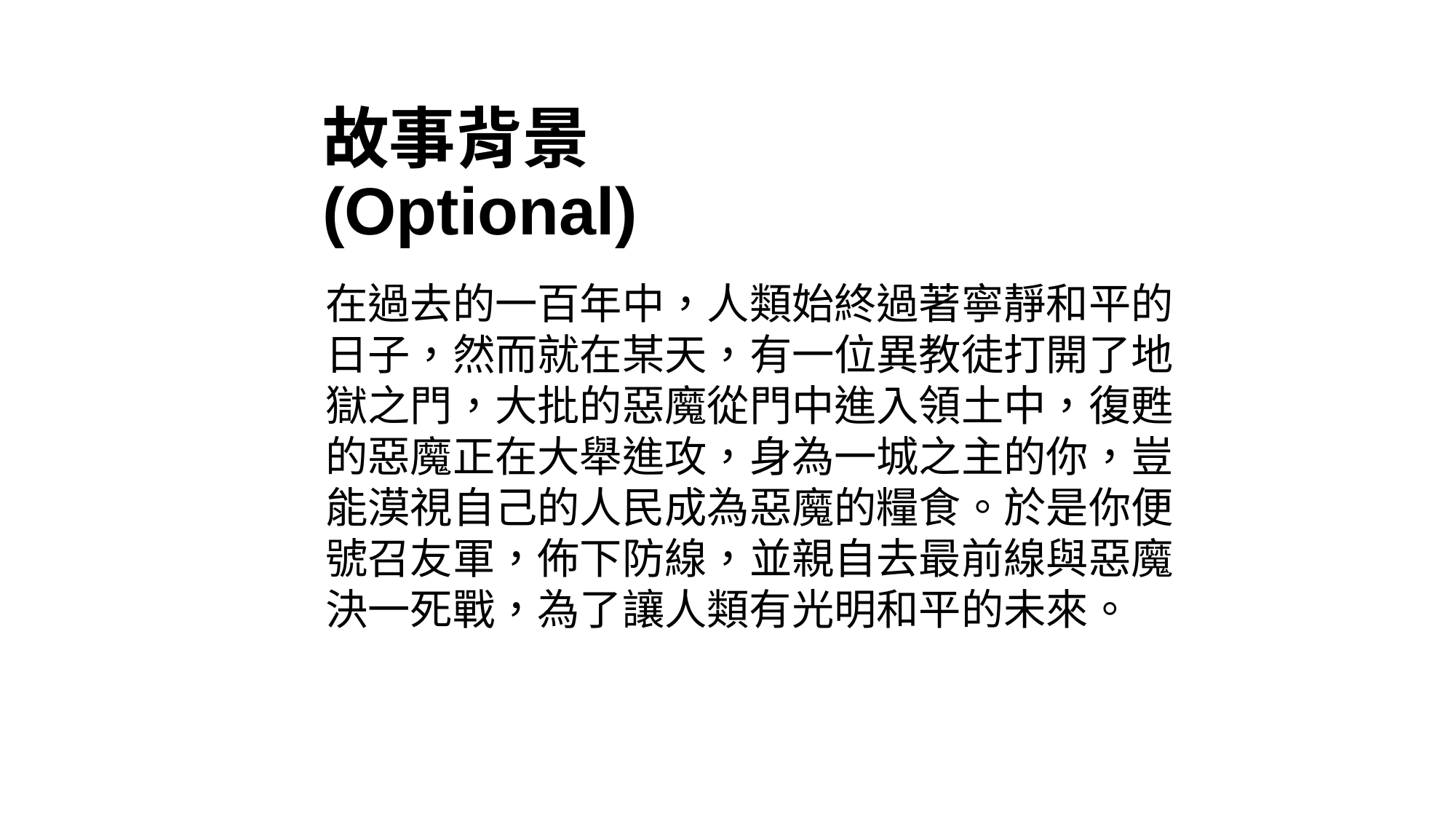

# 故事背景(Optional)
在過去的一百年中，人類始終過著寧靜和平的日子，然而就在某天，有一位異教徒打開了地獄之門，大批的惡魔從門中進入領土中，復甦的惡魔正在大舉進攻，身為一城之主的你，豈能漠視自己的人民成為惡魔的糧食。於是你便號召友軍，佈下防線，並親自去最前線與惡魔決一死戰，為了讓人類有光明和平的未來。